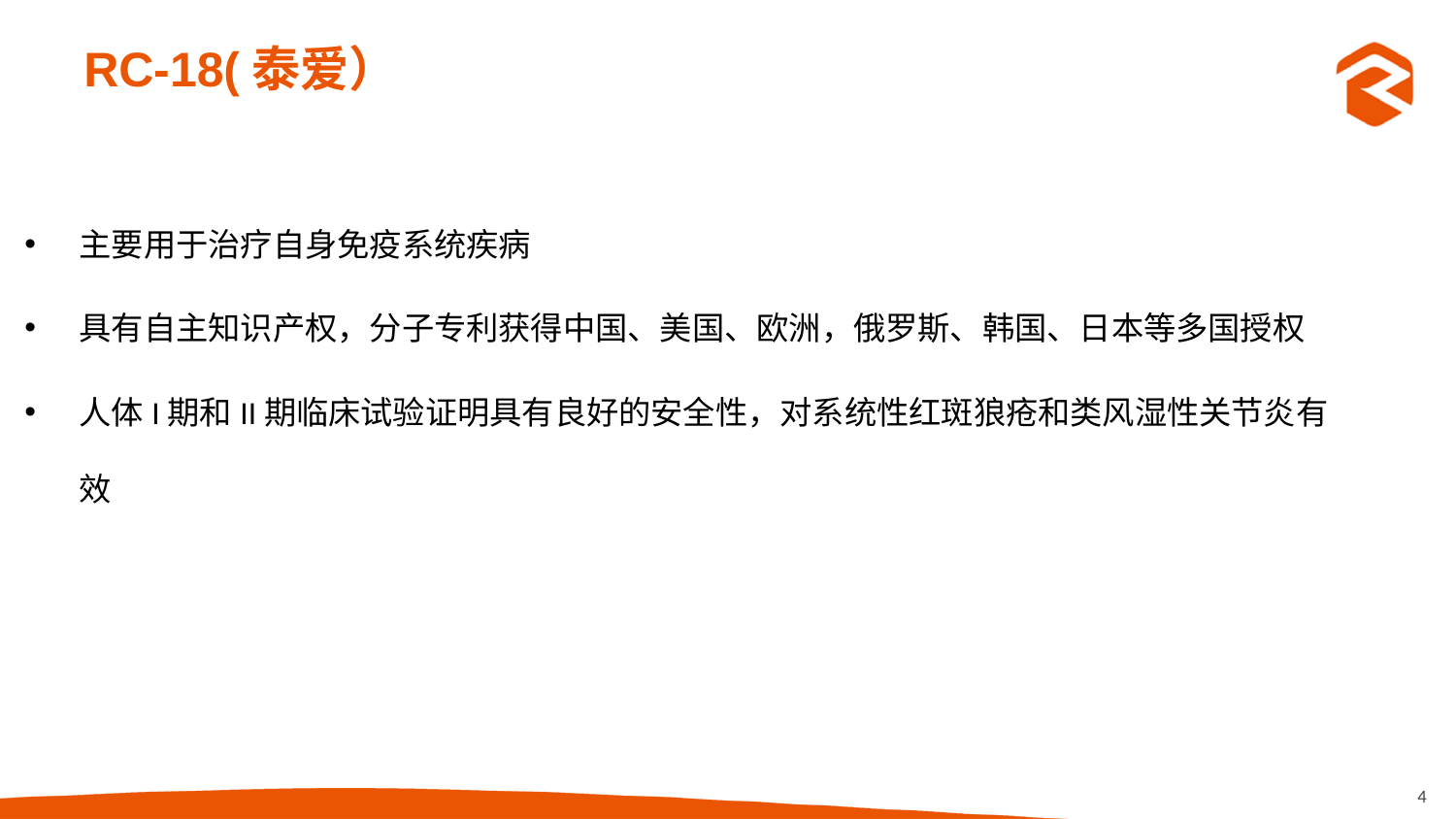

# RC-18(泰爱）
主要用于治疗自身免疫系统疾病
具有自主知识产权，分子专利获得中国、美国、欧洲，俄罗斯、韩国、日本等多国授权
人体I期和II期临床试验证明具有良好的安全性，对系统性红斑狼疮和类风湿性关节炎有效

4